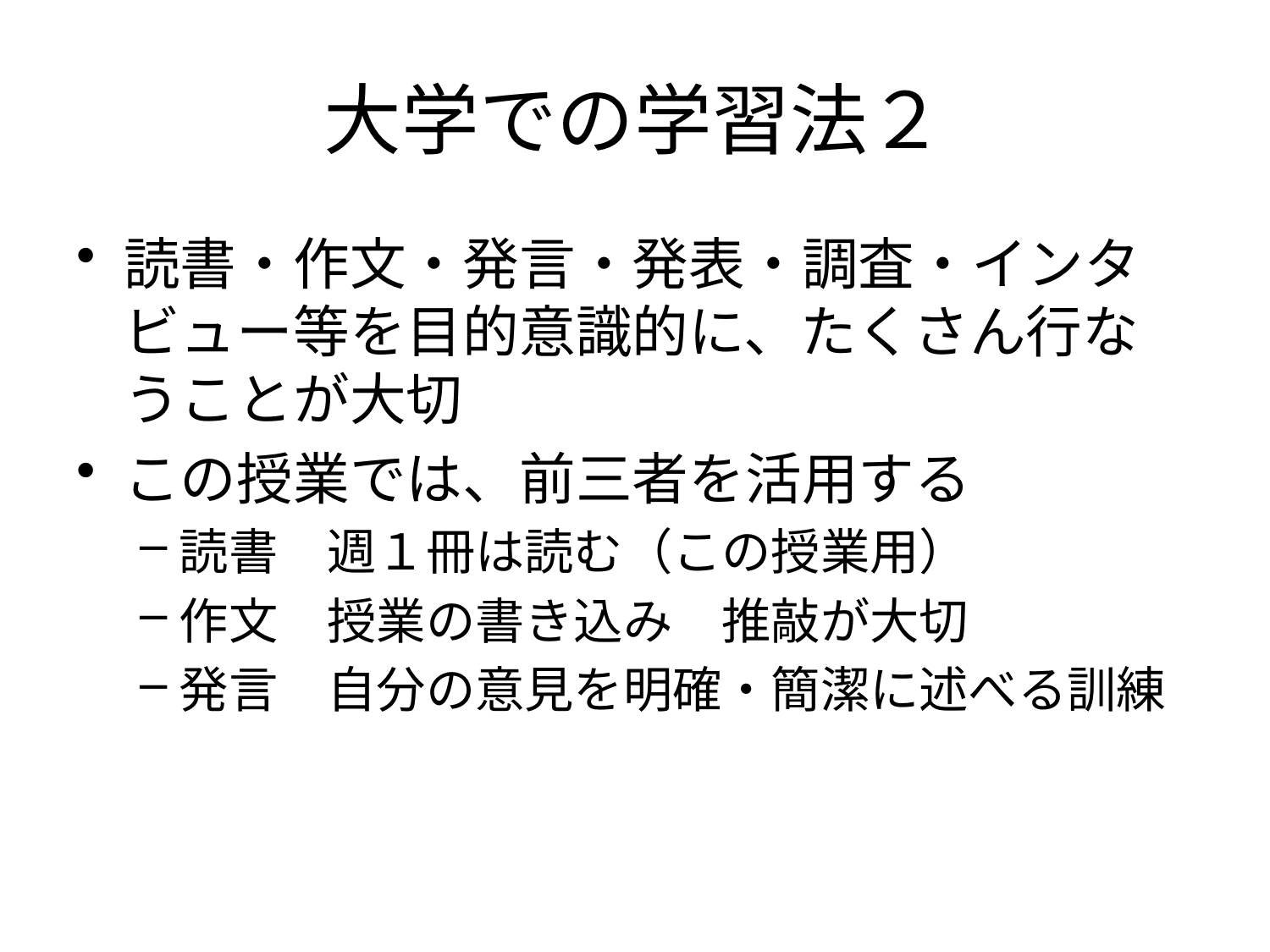

# 大学での学習法２
読書・作文・発言・発表・調査・インタビュー等を目的意識的に、たくさん行なうことが大切
この授業では、前三者を活用する
読書　週１冊は読む（この授業用）
作文　授業の書き込み　推敲が大切
発言　自分の意見を明確・簡潔に述べる訓練